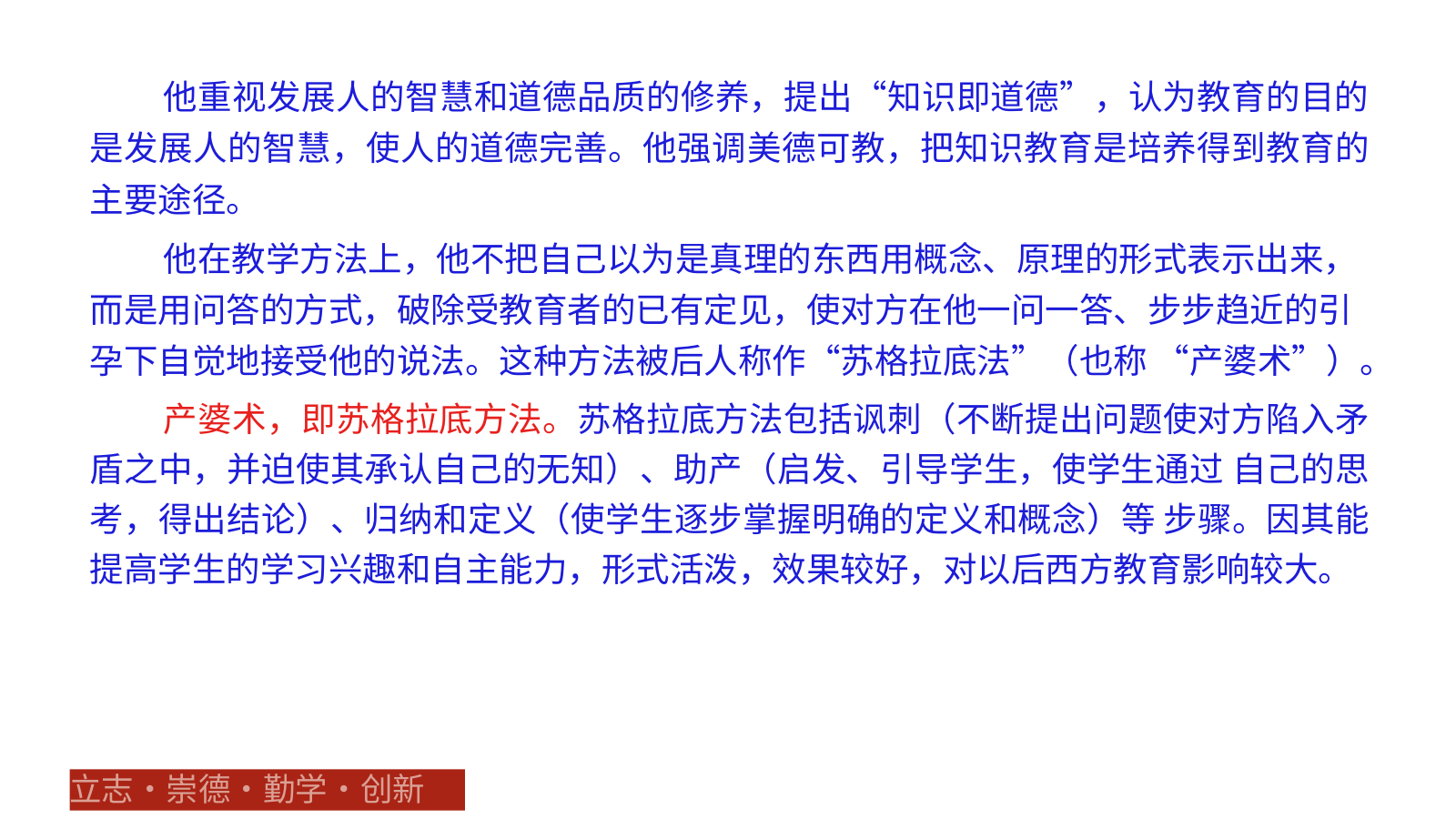

他重视发展人的智慧和道德品质的修养，提出“知识即道德”，认为教育的目的是发展人的智慧，使人的道德完善。他强调美德可教，把知识教育是培养得到教育的主要途径。
他在教学方法上，他不把自己以为是真理的东西用概念、原理的形式表示出来，而是用问答的方式，破除受教育者的已有定见，使对方在他一问一答、步步趋近的引孕下自觉地接受他的说法。这种方法被后人称作“苏格拉底法”（也称 “产婆术”）。
产婆术，即苏格拉底方法。苏格拉底方法包括讽刺（不断提出问题使对方陷入矛盾之中，并迫使其承认自己的无知）、助产（启发、引导学生，使学生通过 自己的思考，得出结论）、归纳和定义（使学生逐步掌握明确的定义和概念）等 步骤。因其能提高学生的学习兴趣和自主能力，形式活泼，效果较好，对以后西方教育影响较大。
立志•崇德•勤学•创新